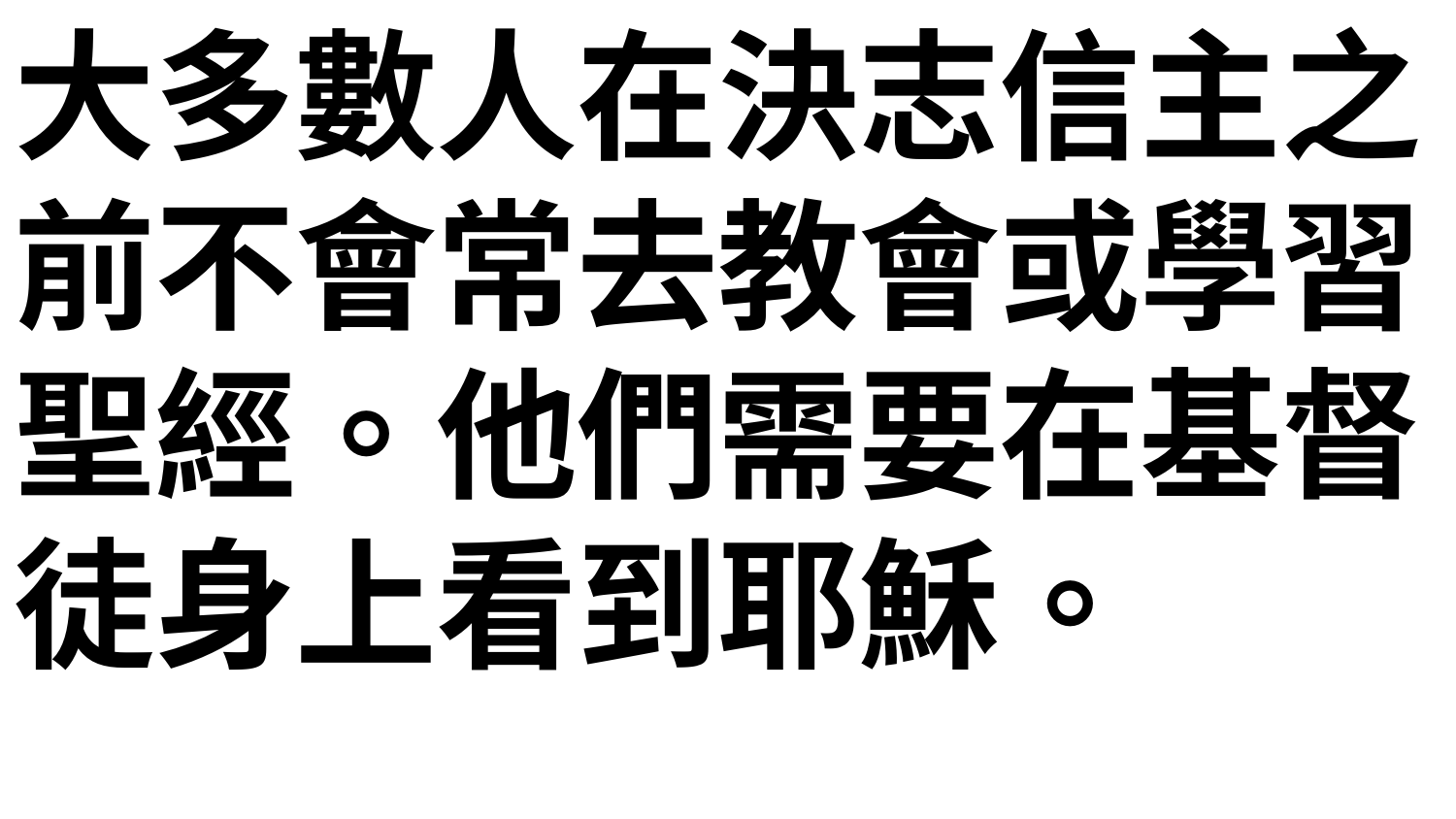

大多數人在決志信主之前不會常去教會或學習聖經。他們需要在基督徒身上看到耶穌。